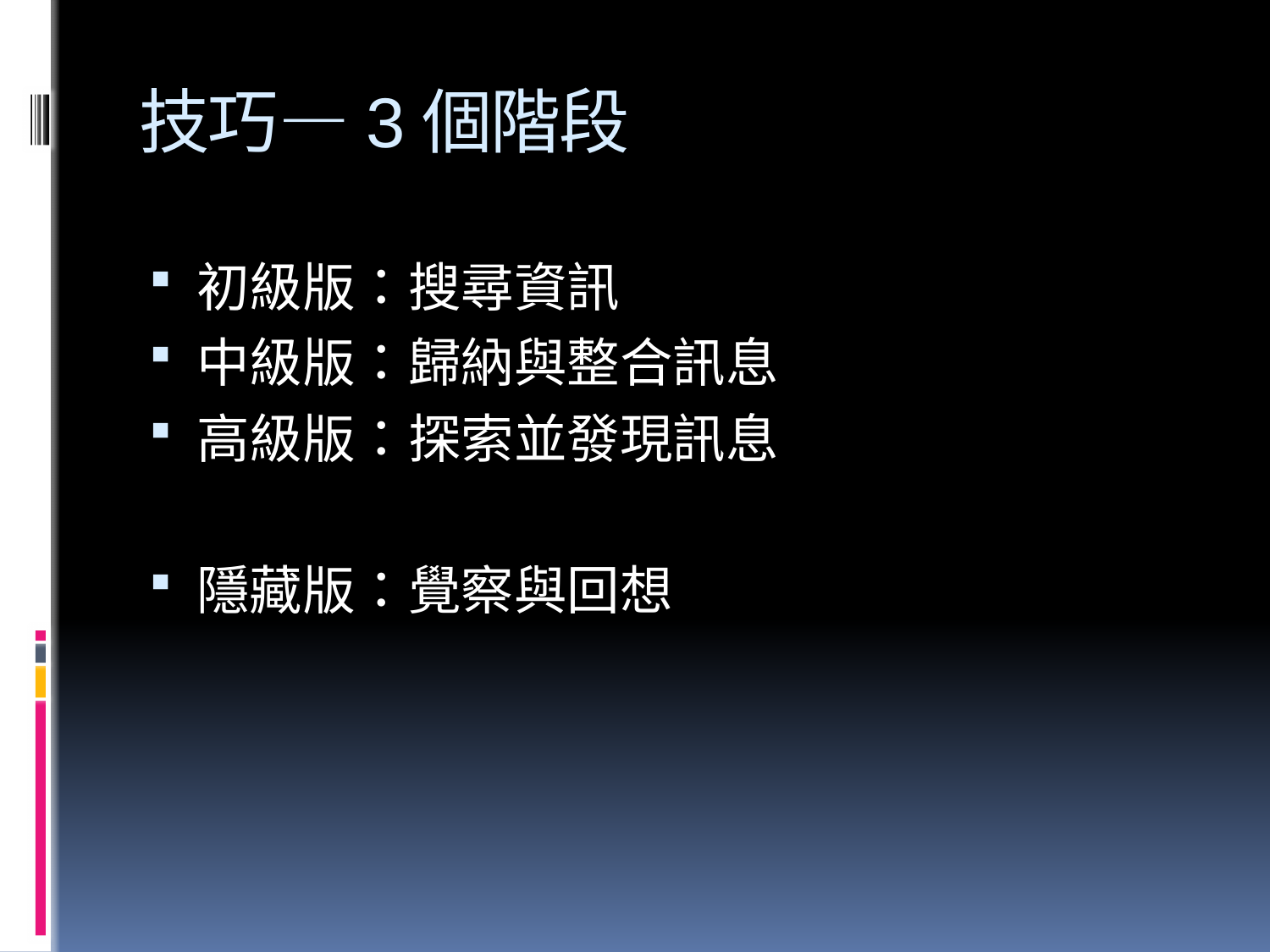

# 技巧—3個階段
初級版：搜尋資訊
中級版：歸納與整合訊息
高級版：探索並發現訊息

隱藏版：覺察與回想